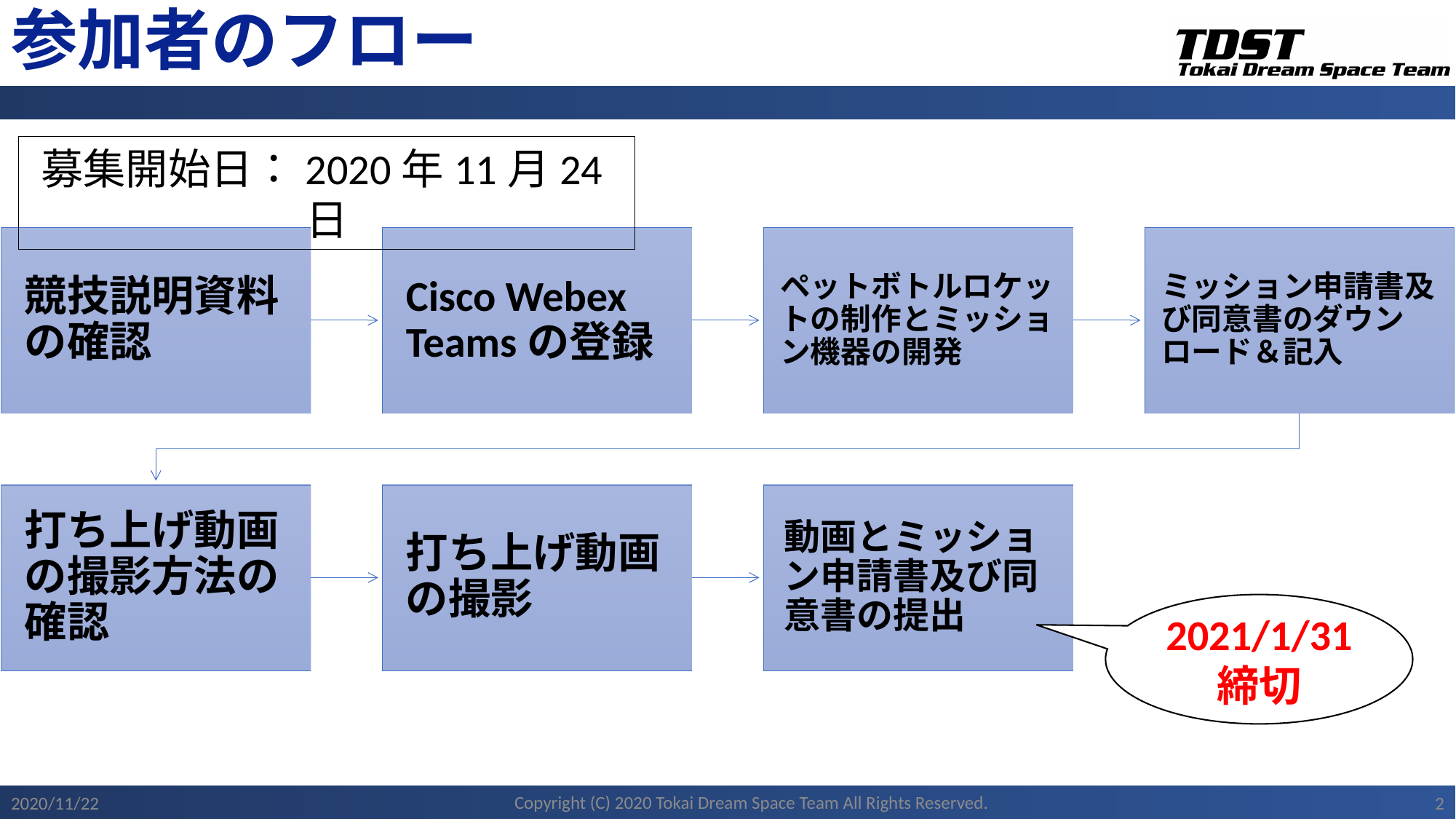

# 参加者のフロー
募集開始日：2020年11月24日

競技説明資料の確認

Cisco Webex Teamsの登録

ペットボトルロケットの制作とミッション機器の開発

ミッション申請書及び同意書のダウンロード＆記入

打ち上げ動画の撮影方法の確認

打ち上げ動画の撮影
動画とミッション申請書及び同意書の提出
2021/1/31
締切
Copyright (C) 2020 Tokai Dream Space Team All Rights Reserved.
2020/11/22
2